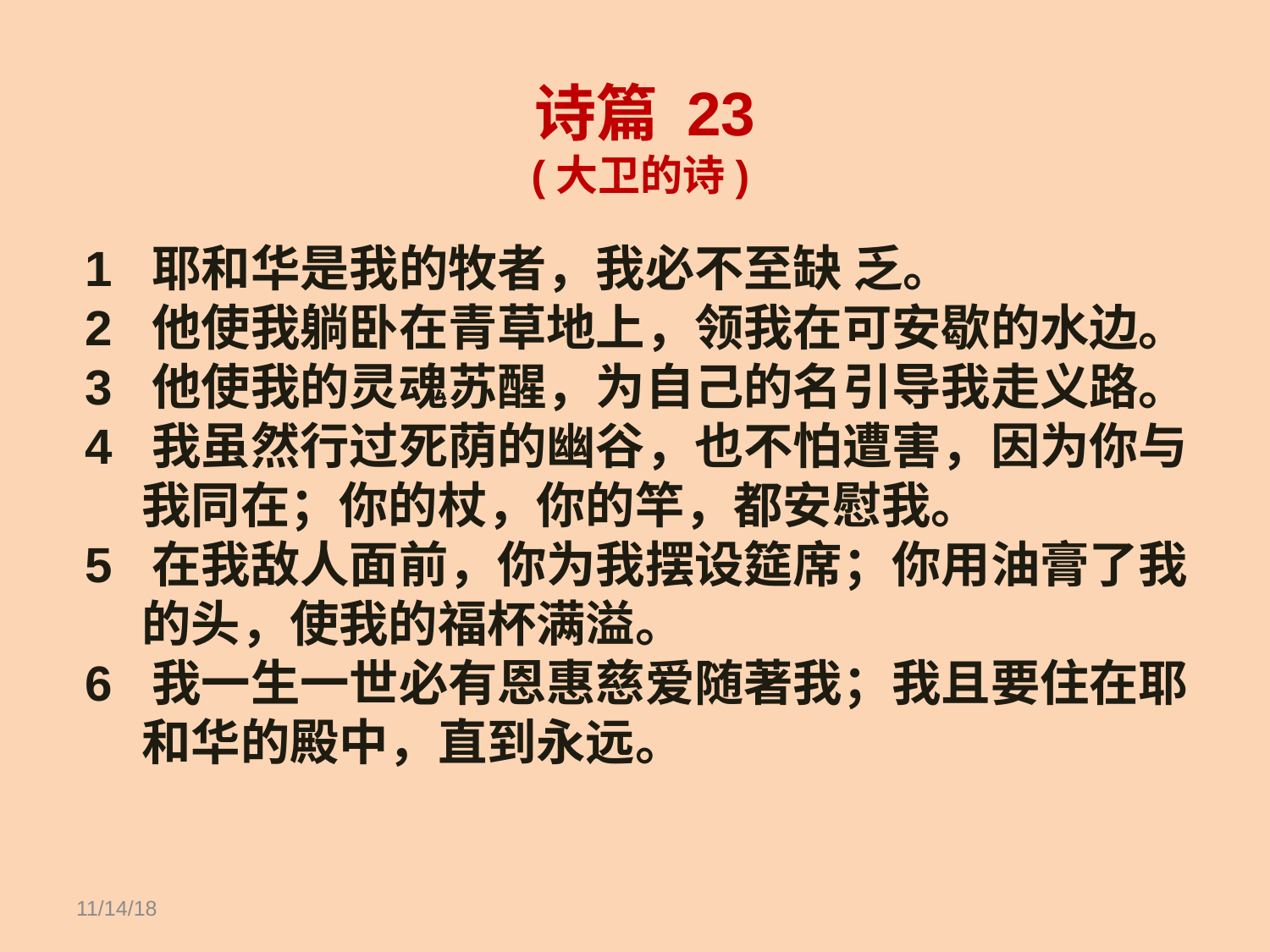

诗篇 23
(大卫的诗)

1  耶和华是我的牧者，我必不至缺 乏。
2  他使我躺卧在青草地上，领我在可安歇的水边。
3  他使我的灵魂苏醒，为自己的名引导我走义路。
4  我虽然行过死荫的幽谷，也不怕遭害，因为你与
    我同在；你的杖，你的竿，都安慰我。
5  在我敌人面前，你为我摆设筵席；你用油膏了我
    的头，使我的福杯满溢。
6  我一生一世必有恩惠慈爱随著我；我且要住在耶
    和华的殿中，直到永远。
11/14/18